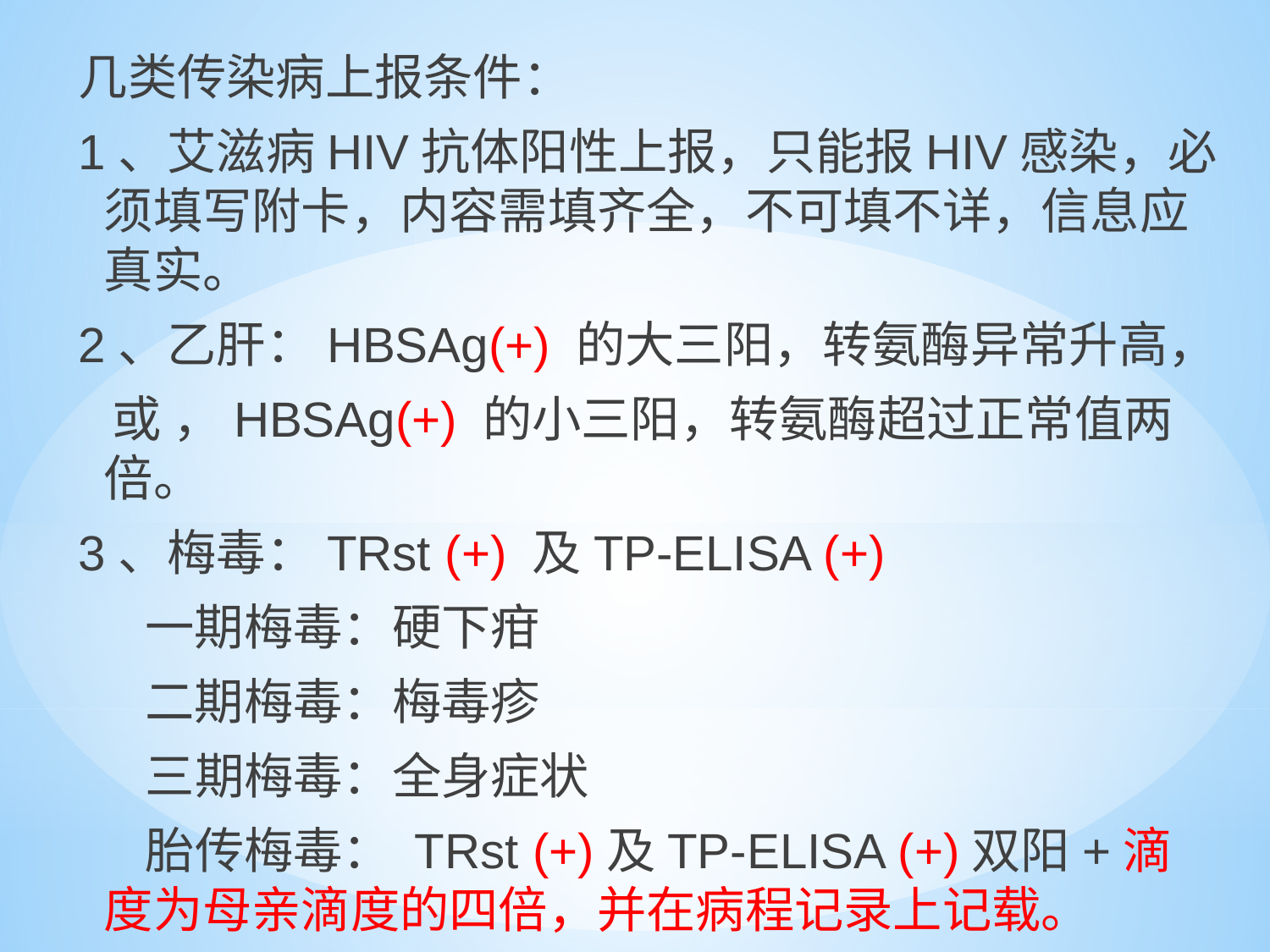

几类传染病上报条件：
1、艾滋病HIV抗体阳性上报，只能报HIV感染，必须填写附卡，内容需填齐全，不可填不详，信息应真实。
2、乙肝：HBSAg(+) 的大三阳，转氨酶异常升高，
  或 ，HBSAg(+) 的小三阳，转氨酶超过正常值两倍。
3、梅毒：TRst (+) 及TP-ELISA (+)
     一期梅毒：硬下疳
     二期梅毒：梅毒疹
     三期梅毒：全身症状
     胎传梅毒： TRst (+)及TP-ELISA (+)双阳+滴度为母亲滴度的四倍，并在病程记录上记载。